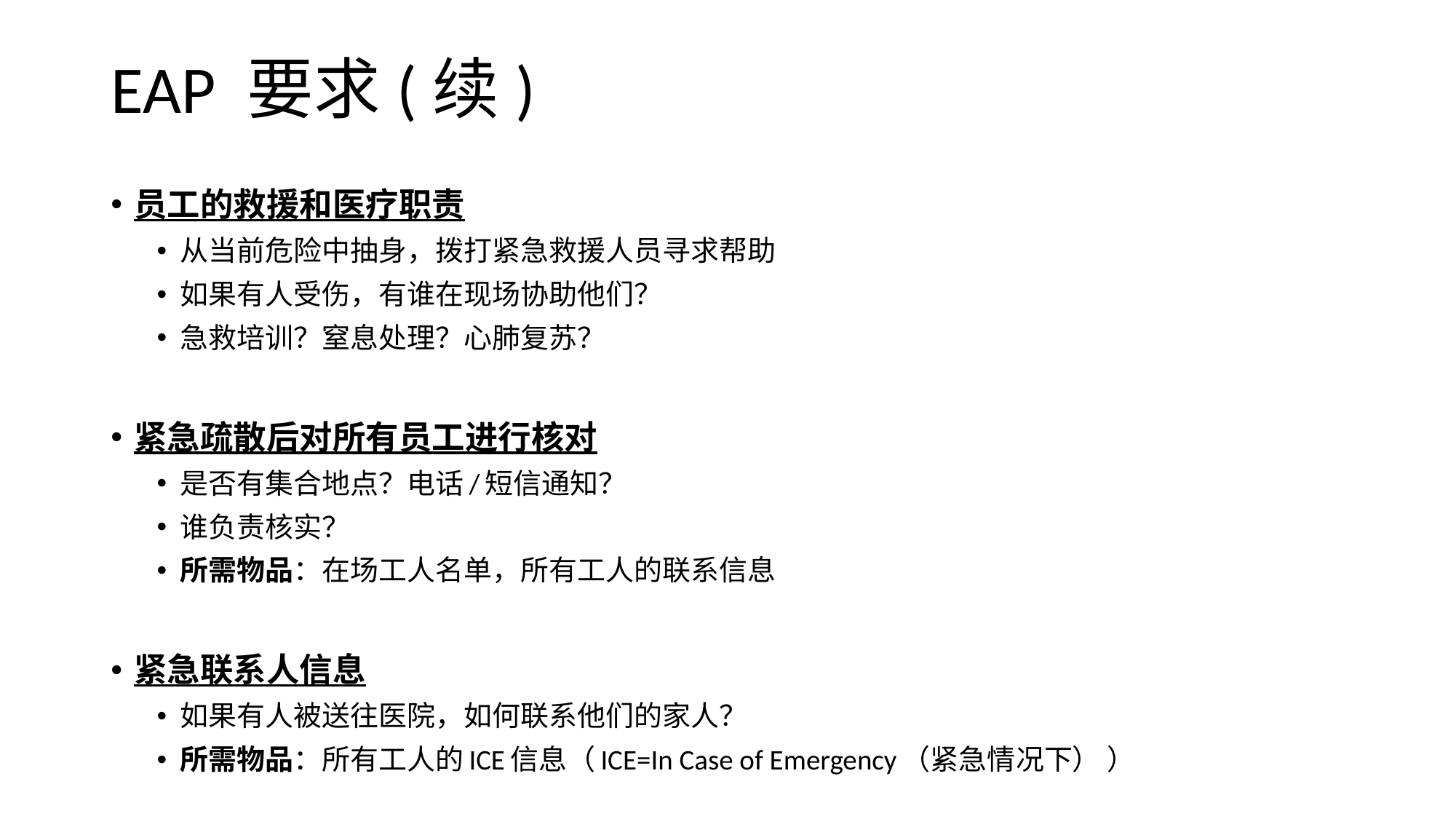

# EAP 要求(续)
员工的救援和医疗职责
从当前危险中抽身，拨打紧急救援人员寻求帮助
如果有人受伤，有谁在现场协助他们？
急救培训？窒息处理？心肺复苏？

紧急疏散后对所有员工进行核对
是否有集合地点？电话/短信通知？
谁负责核实？
所需物品：在场工人名单，所有工人的联系信息

紧急联系人信息
如果有人被送往医院，如何联系他们的家人？
所需物品：所有工人的ICE信息（ICE=In Case of Emergency（紧急情况下） ）